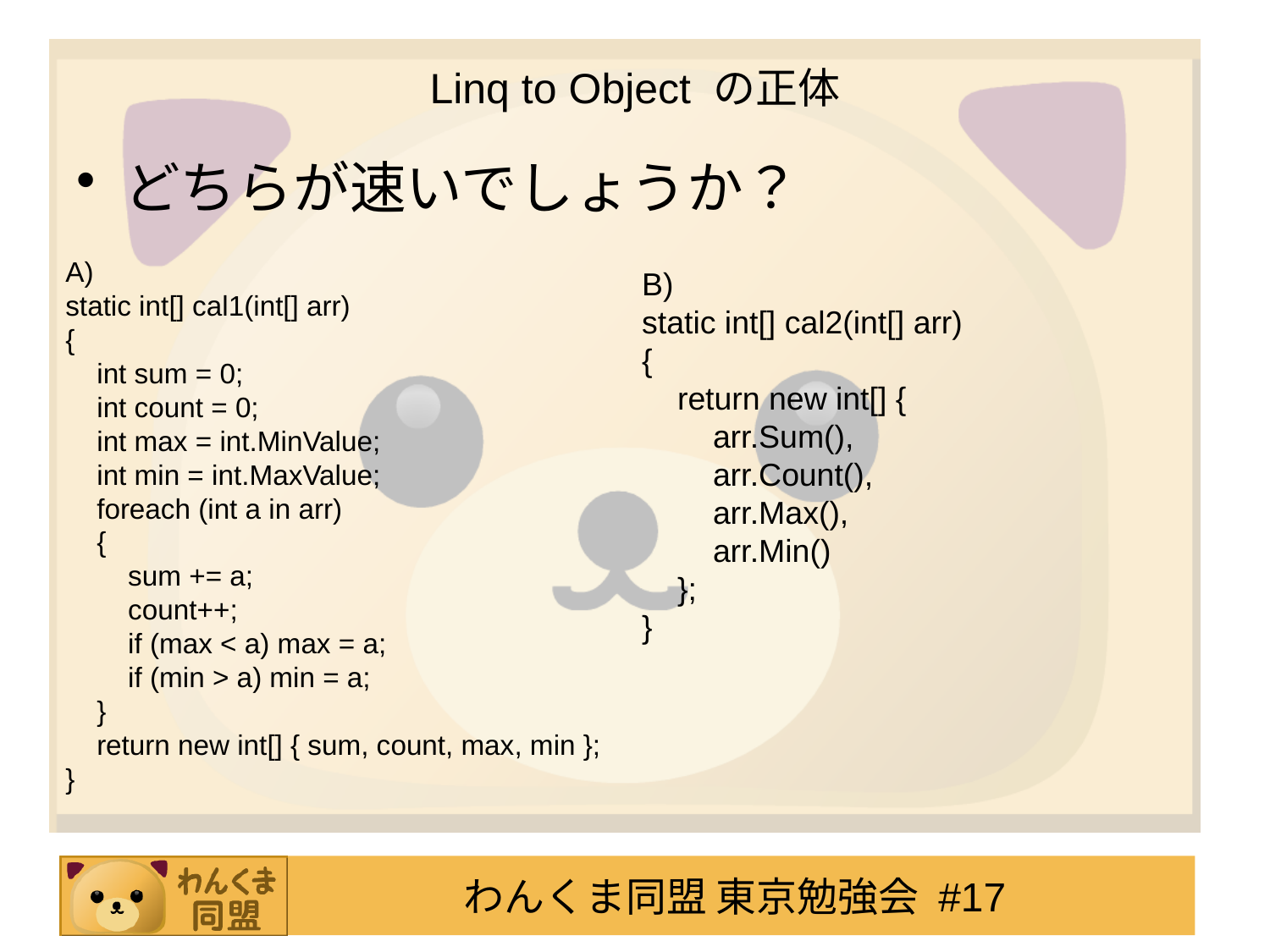

# Linq to Object の正体
どちらが速いでしょうか？
A)
static int[] cal1(int[] arr)
{
    int sum = 0;
    int count = 0;
    int max = int.MinValue;
    int min = int.MaxValue;
    foreach (int a in arr)
    {
        sum += a;
        count++;
        if (max < a) max = a;
        if (min > a) min = a;
    }
    return new int[] { sum, count, max, min };
}

B)
static int[] cal2(int[] arr)
{
    return new int[] {
        arr.Sum(),
        arr.Count(),
        arr.Max(),
        arr.Min()
    };
}